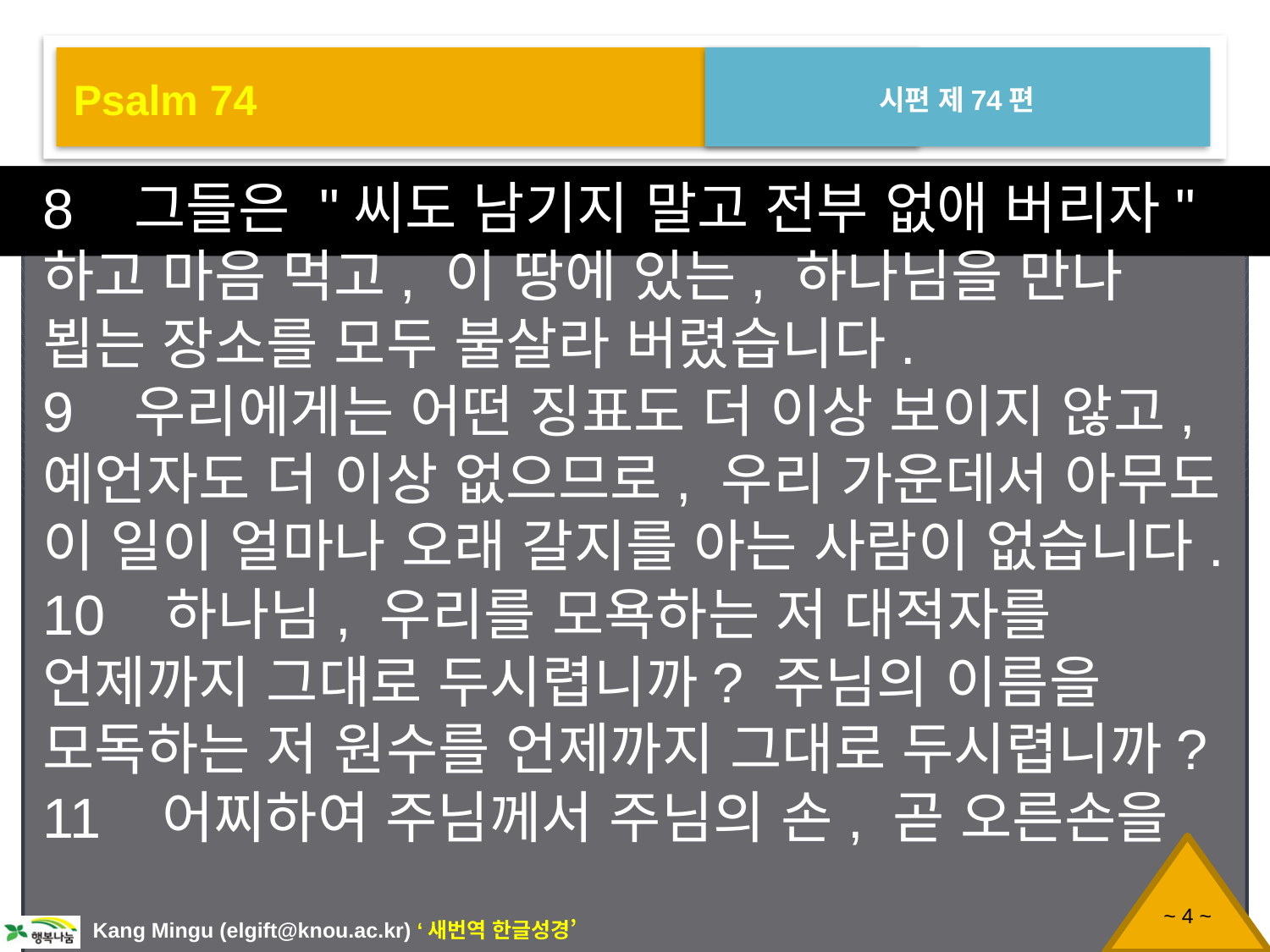

Psalm 74
시편 제74편
8   그들은 "씨도 남기지 말고 전부 없애 버리자" 하고 마음 먹고, 이 땅에 있는, 하나님을 만나 뵙는 장소를 모두 불살라 버렸습니다.
9   우리에게는 어떤 징표도 더 이상 보이지 않고, 예언자도 더 이상 없으므로, 우리 가운데서 아무도 이 일이 얼마나 오래 갈지를 아는 사람이 없습니다.
10   하나님, 우리를 모욕하는 저 대적자를 언제까지 그대로 두시렵니까? 주님의 이름을 모독하는 저 원수를 언제까지 그대로 두시렵니까?
11   어찌하여 주님께서 주님의 손, 곧 오른손을